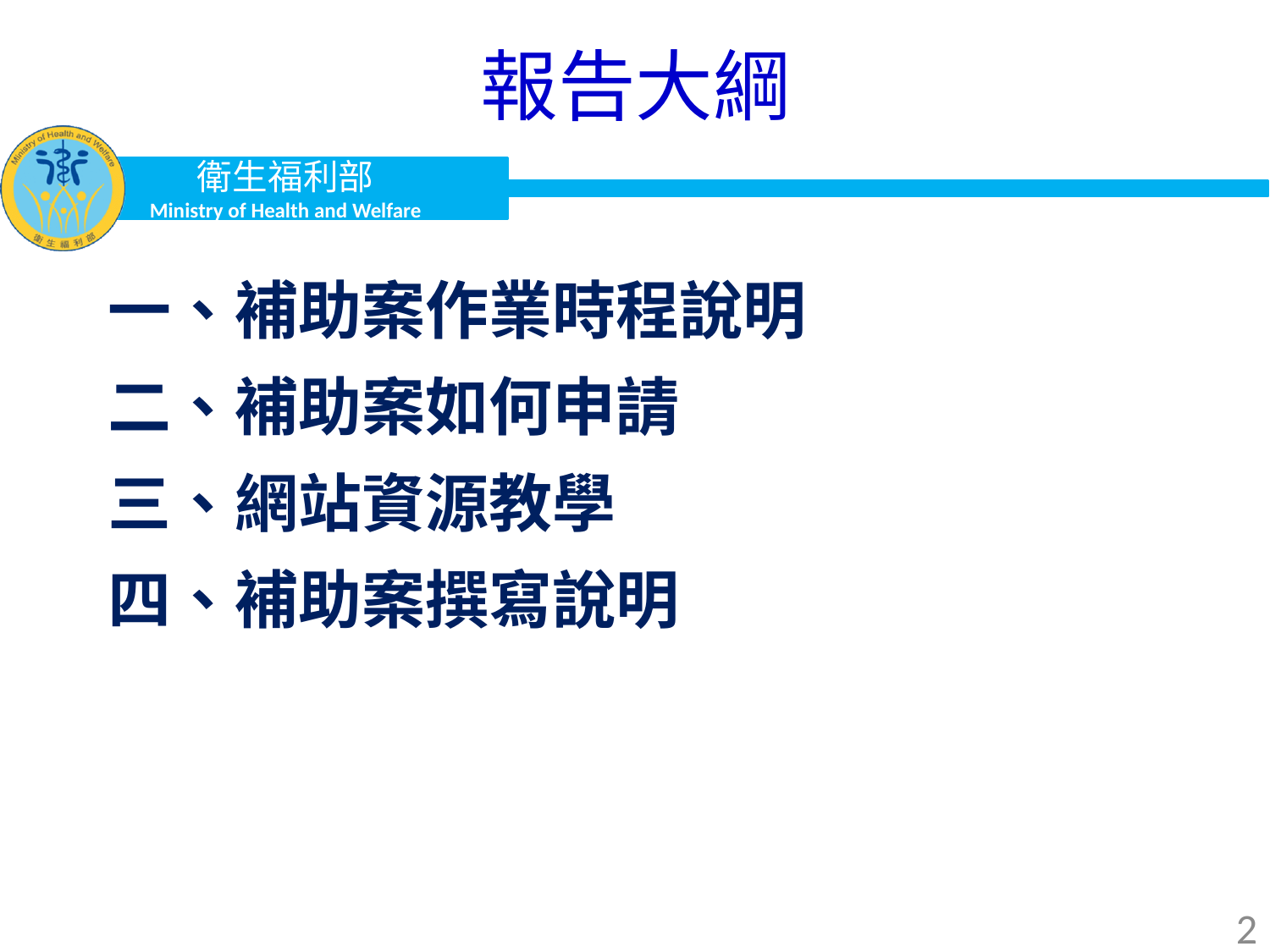

# 報告大綱
一、補助案作業時程說明
二、補助案如何申請
三、網站資源教學
四、補助案撰寫說明
2